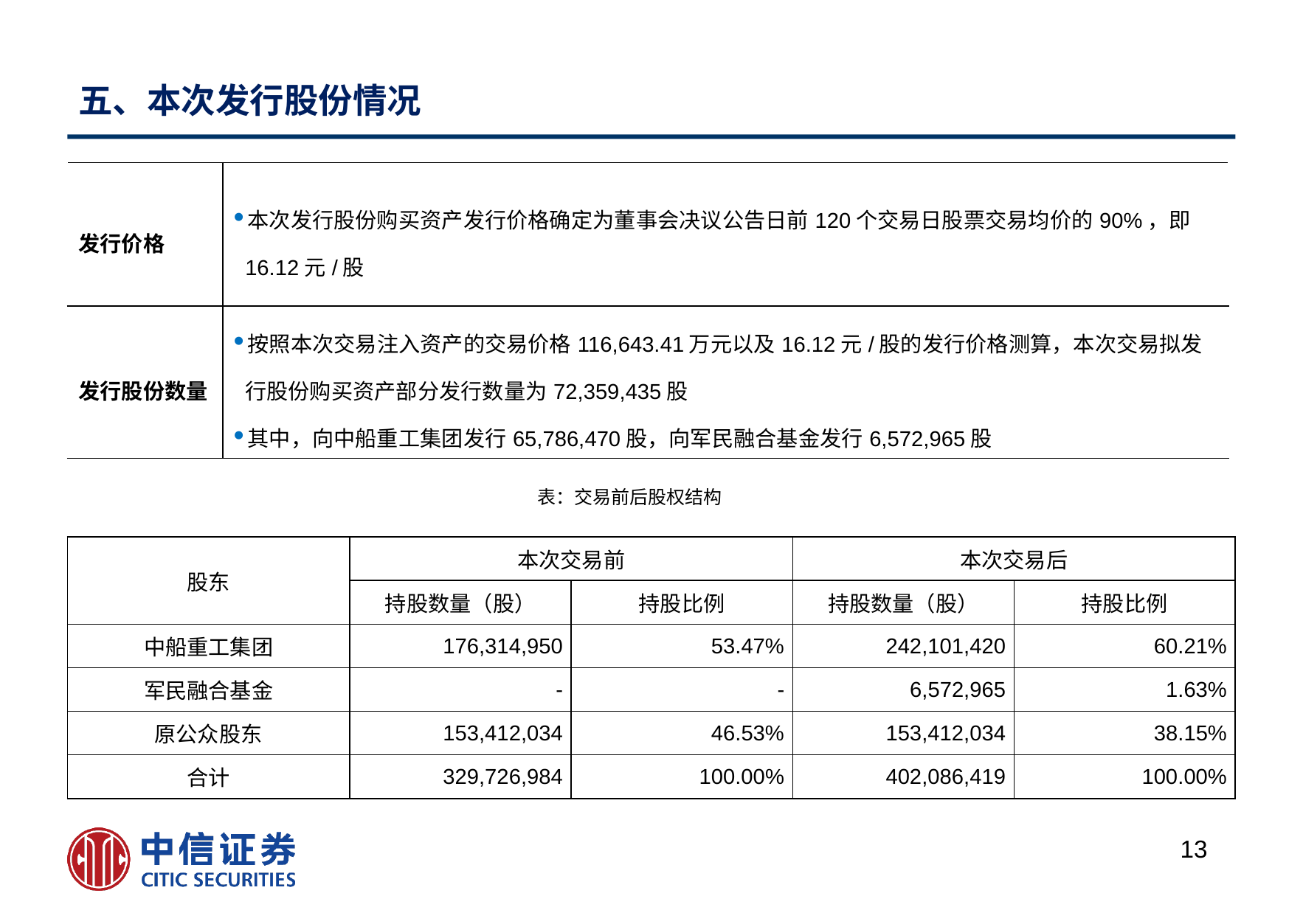

# 五、本次发行股份情况
| 发行价格 | 本次发行股份购买资产发行价格确定为董事会决议公告日前120个交易日股票交易均价的90%，即16.12元/股 |
| --- | --- |
| 发行股份数量 | 按照本次交易注入资产的交易价格116,643.41万元以及16.12元/股的发行价格测算，本次交易拟发行股份购买资产部分发行数量为72,359,435股 其中，向中船重工集团发行65,786,470股，向军民融合基金发行6,572,965股 |
表：交易前后股权结构
| 股东 | 本次交易前 |  | 本次交易后 |  |
| --- | --- | --- | --- | --- |
|  | 持股数量（股） | 持股比例 | 持股数量（股） | 持股比例 |
| 中船重工集团 | 176,314,950 | 53.47% | 242,101,420 | 60.21% |
| 军民融合基金 | - | - | 6,572,965 | 1.63% |
| 原公众股东 | 153,412,034 | 46.53% | 153,412,034 | 38.15% |
| 合计 | 329,726,984 | 100.00% | 402,086,419 | 100.00% |
13